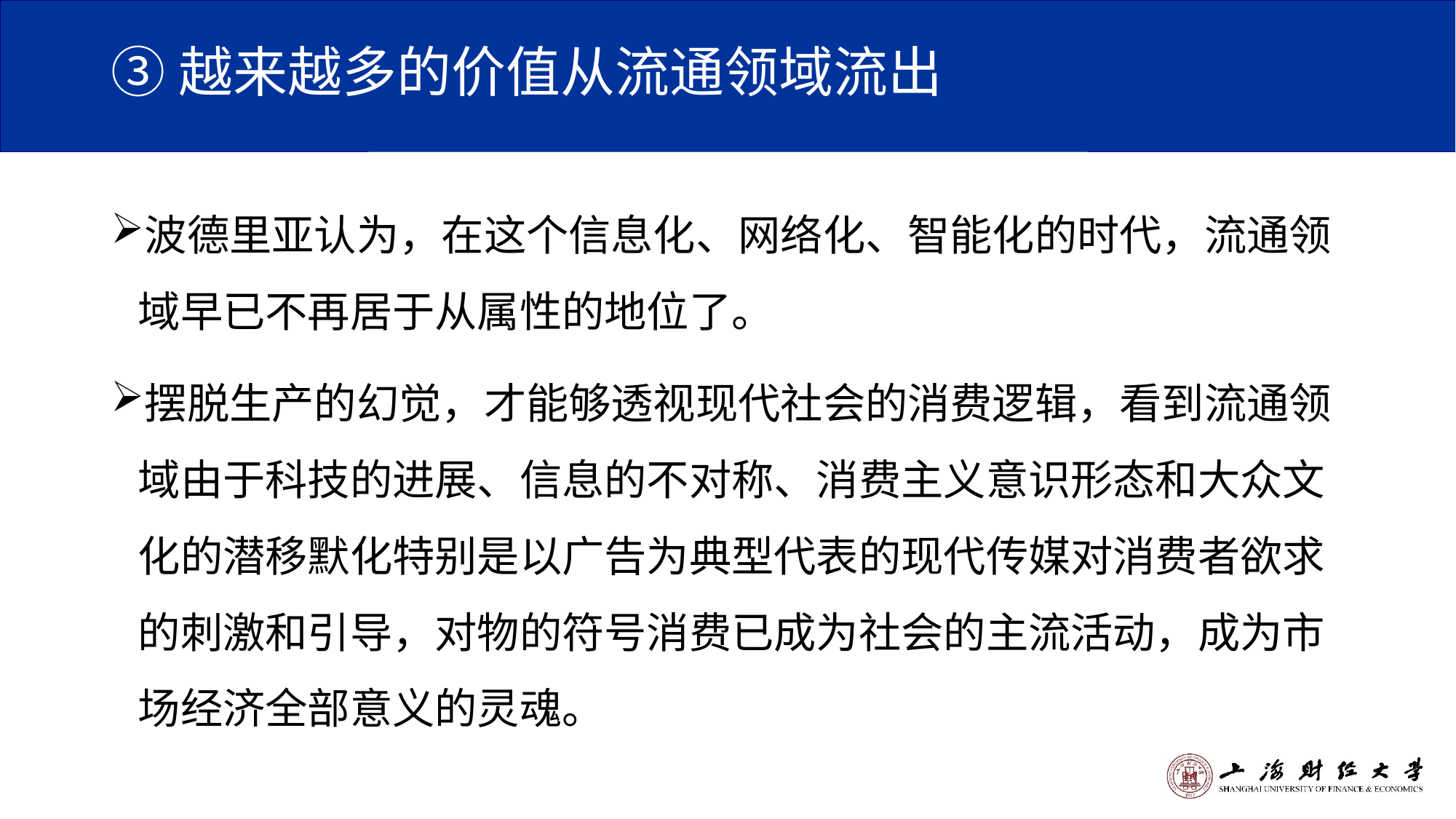

# ③越来越多的价值从流通领域流出
波德里亚认为，在这个信息化、网络化、智能化的时代，流通领域早已不再居于从属性的地位了。
摆脱生产的幻觉，才能够透视现代社会的消费逻辑，看到流通领域由于科技的进展、信息的不对称、消费主义意识形态和大众文化的潜移默化特别是以广告为典型代表的现代传媒对消费者欲求的刺激和引导，对物的符号消费已成为社会的主流活动，成为市场经济全部意义的灵魂。